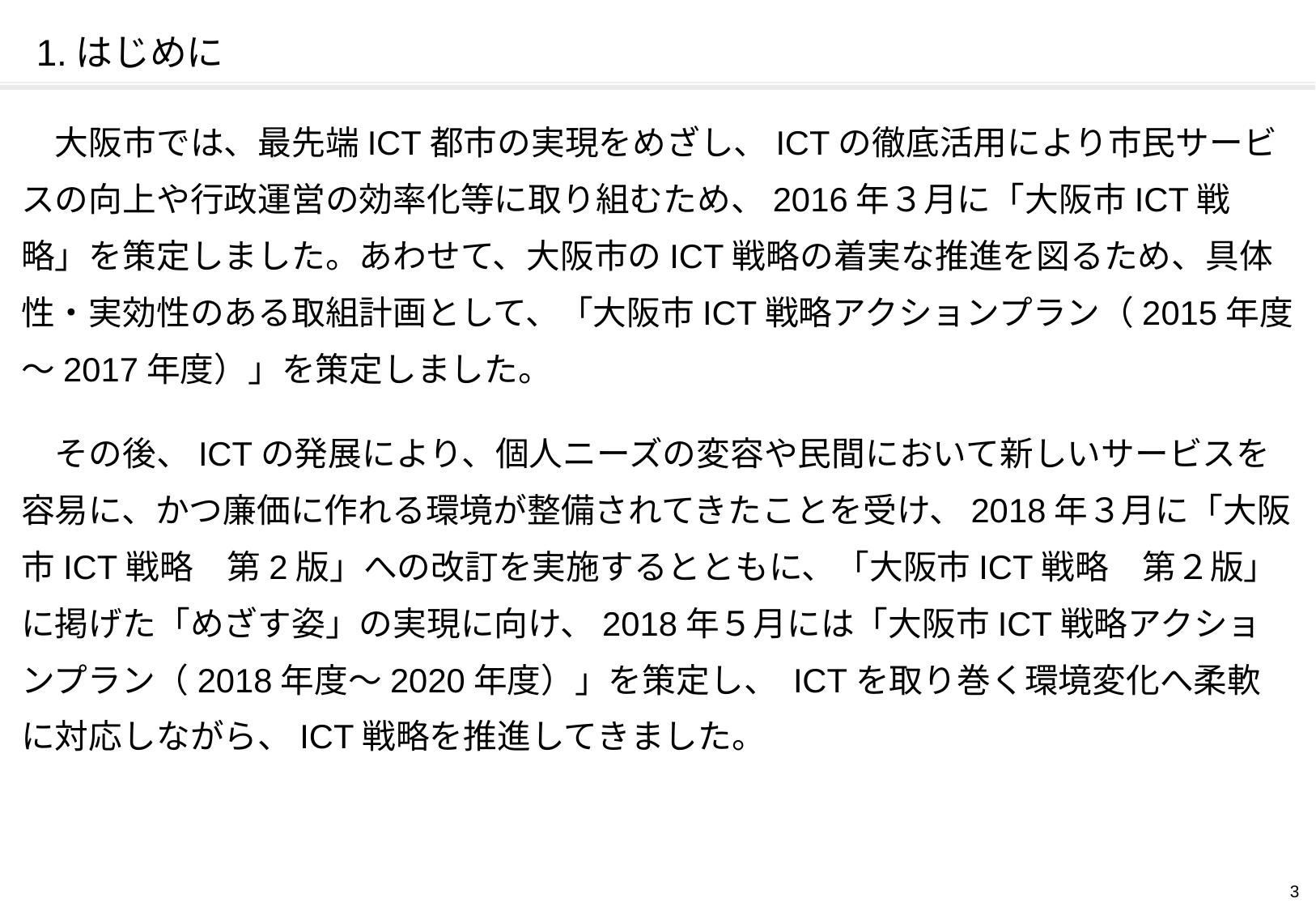

# 1.はじめに
　大阪市では、最先端ICT都市の実現をめざし、ICTの徹底活用により市民サービスの向上や行政運営の効率化等に取り組むため、2016年３月に「大阪市ICT戦略」を策定しました。あわせて、大阪市のICT戦略の着実な推進を図るため、具体性・実効性のある取組計画として、「大阪市ICT戦略アクションプラン（2015年度～2017年度）」を策定しました。

　その後、ICTの発展により、個人ニーズの変容や民間において新しいサービスを容易に、かつ廉価に作れる環境が整備されてきたことを受け、2018年３月に「大阪市ICT戦略　第2版」への改訂を実施するとともに、「大阪市ICT戦略　第２版」に掲げた「めざす姿」の実現に向け、2018年５月には「大阪市ICT戦略アクションプラン（2018年度～2020年度）」を策定し、 ICTを取り巻く環境変化へ柔軟に対応しながら、ICT戦略を推進してきました。
3